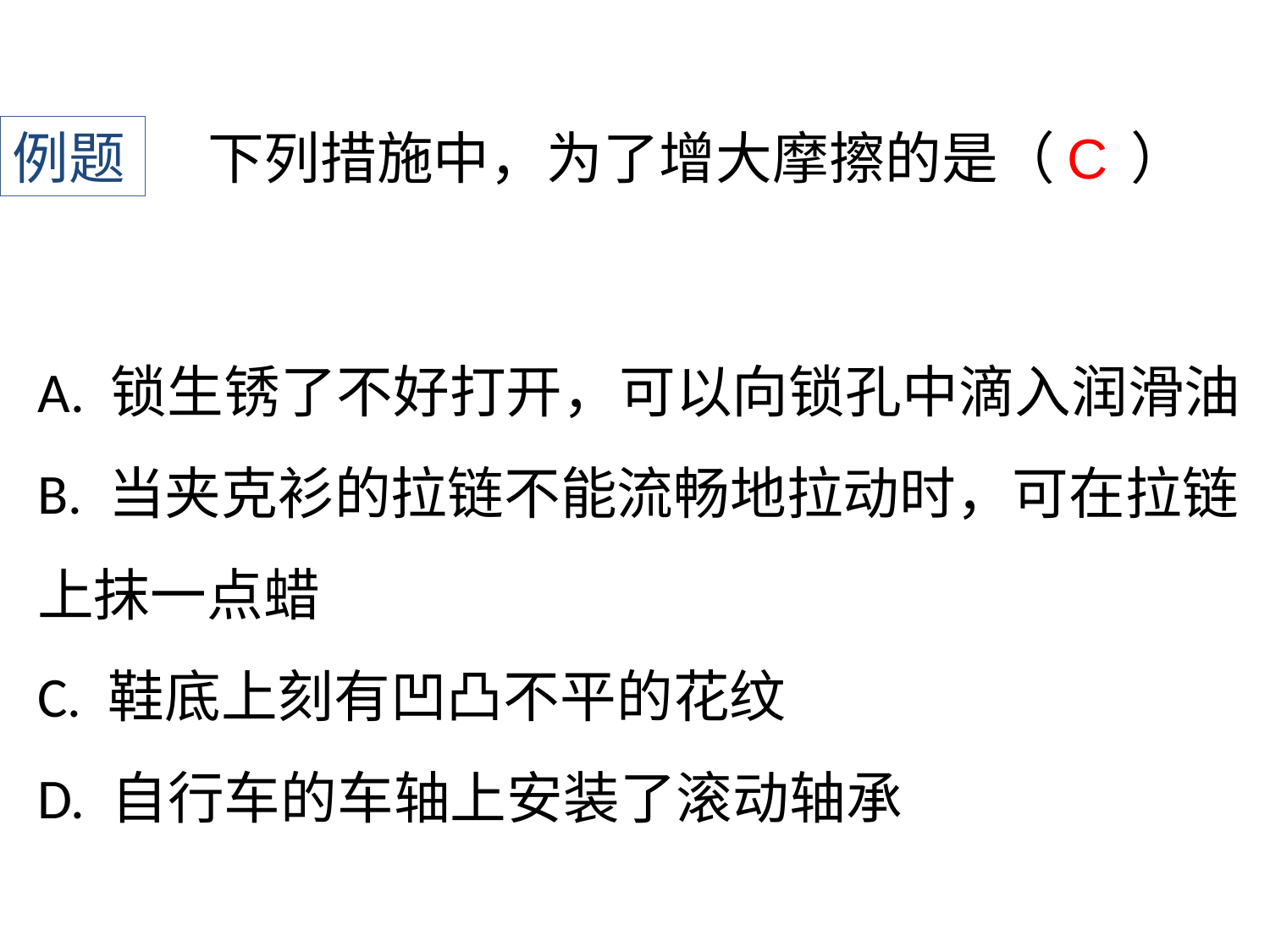

例题
下列措施中，为了增大摩擦的是（      ）
C
A. 锁生锈了不好打开，可以向锁孔中滴入润滑油
B. 当夹克衫的拉链不能流畅地拉动时，可在拉链上抹一点蜡
C. 鞋底上刻有凹凸不平的花纹
D. 自行车的车轴上安装了滚动轴承